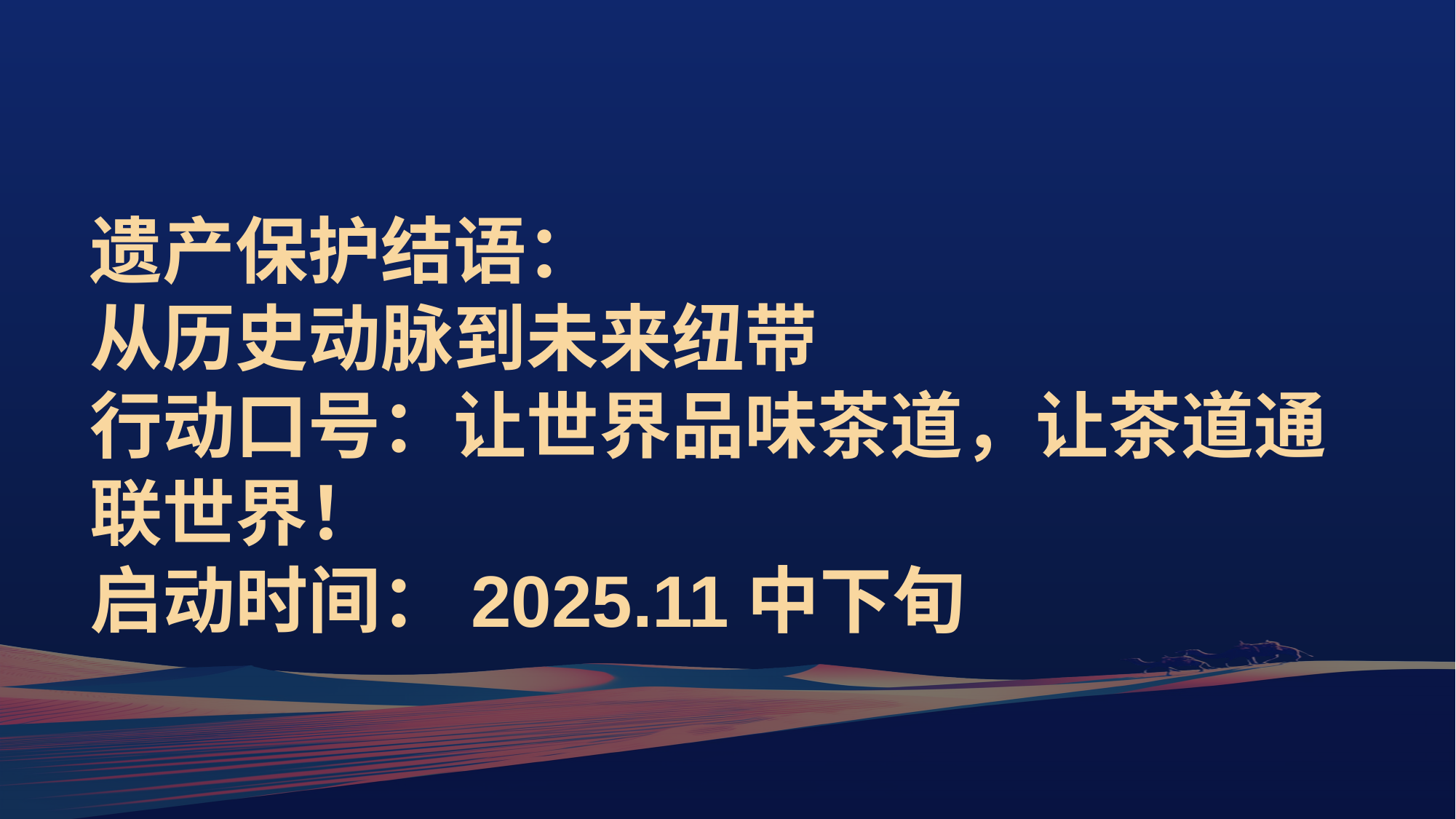

# 遗产保护结语： 从历史动脉到未来纽带 行动口号：让世界品味茶道，让茶道通联世界！ 启动时间：2025.11中下旬